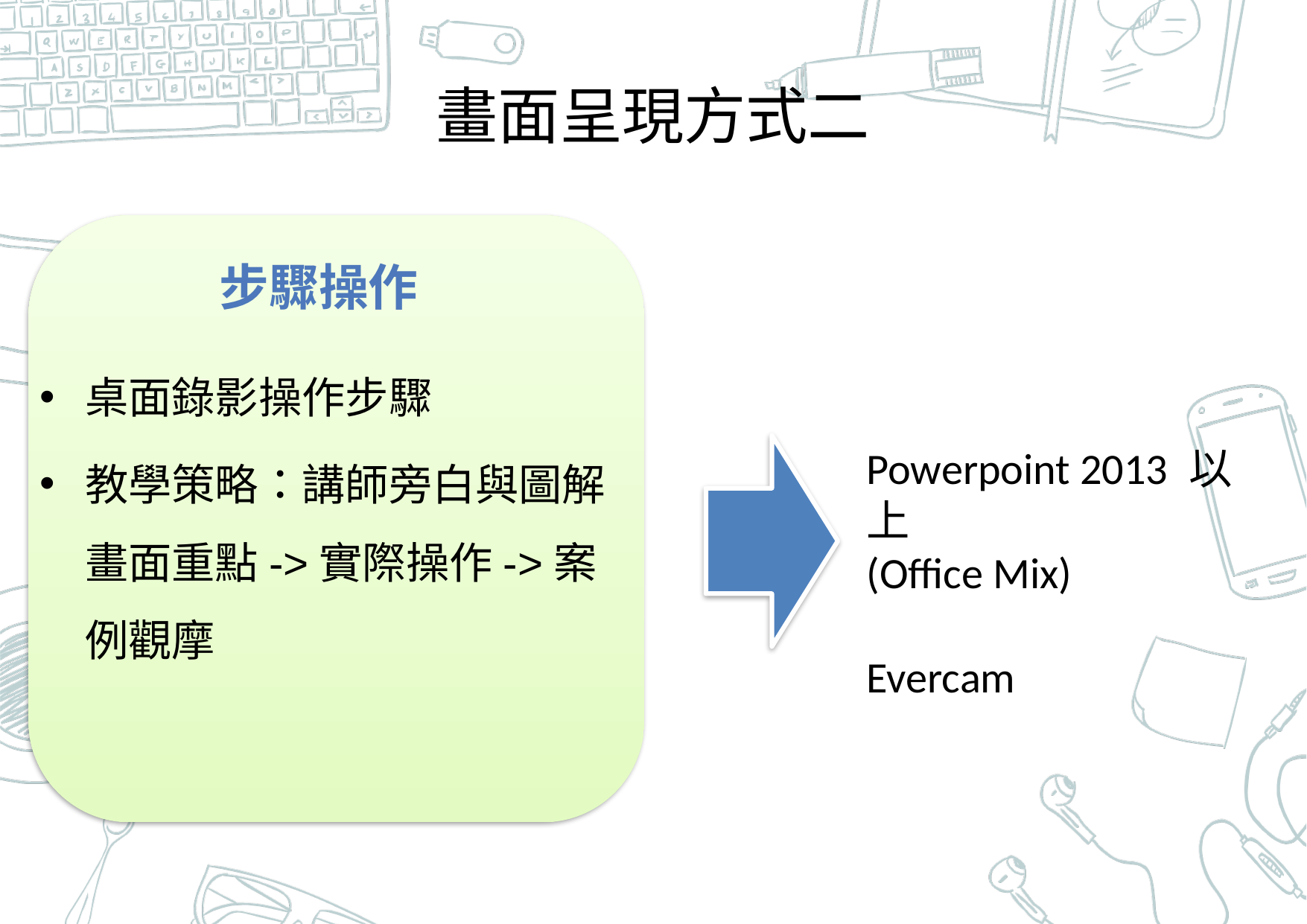

# 畫面呈現方式二

步驟操作
桌面錄影操作步驟
教學策略：講師旁白與圖解畫面重點->實際操作->案例觀摩

Powerpoint 2013 以上
(Office Mix)

Evercam